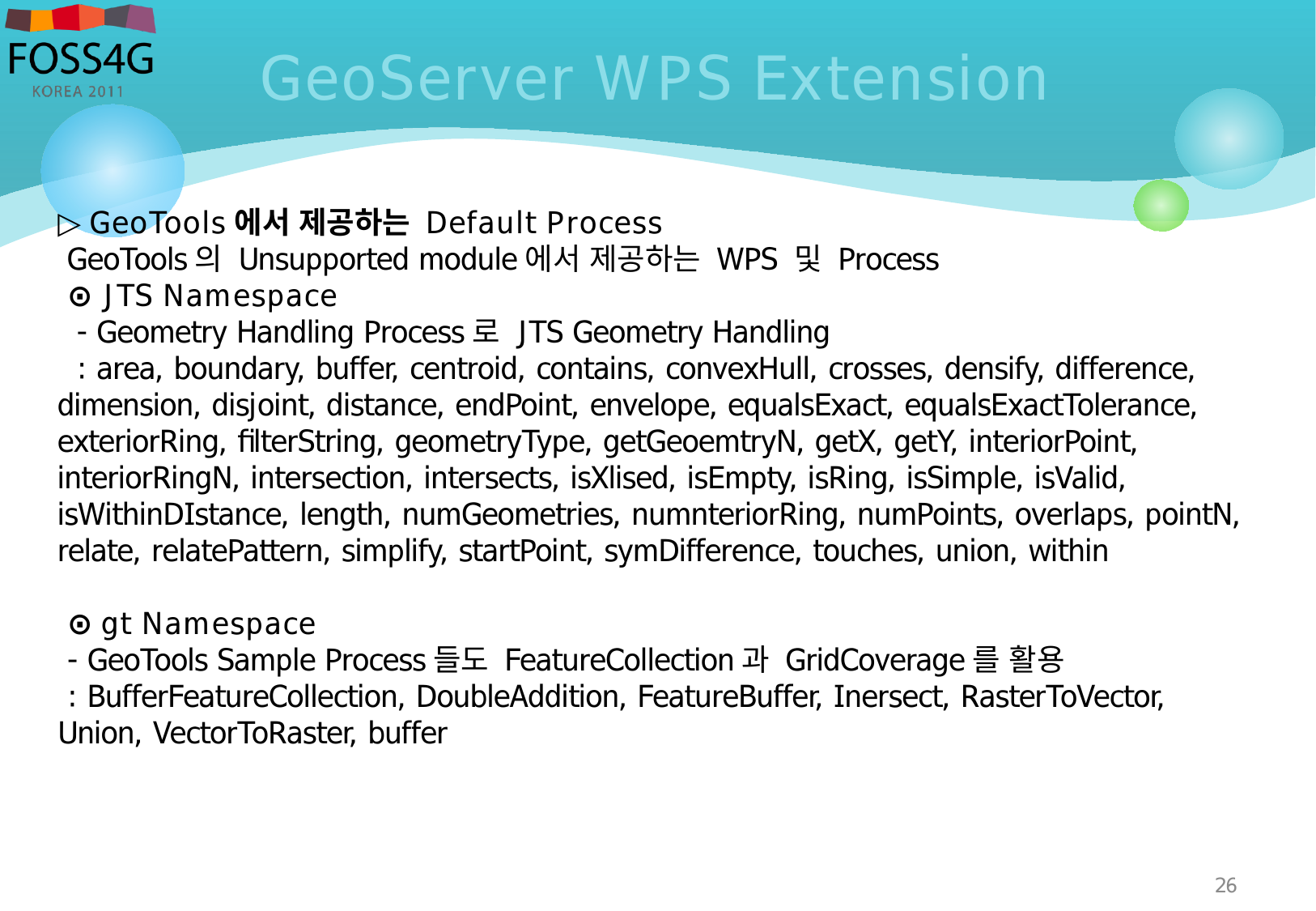

# GeoServer WPS Extension
▷ GeoTools에서 제공하는 Default Process
 GeoTools의 Unsupported module에서 제공하는 WPS 및 Process
 ⊙ JTS Namespace
  - Geometry Handling Process로 JTS Geometry Handling
  : area, boundary, buffer, centroid, contains, convexHull, crosses, densify, difference, dimension, disjoint, distance, endPoint, envelope, equalsExact, equalsExactTolerance, exteriorRing, filterString, geometryType, getGeoemtryN, getX, getY, interiorPoint, interiorRingN, intersection, intersects, isXlised, isEmpty, isRing, isSimple, isValid, isWithinDIstance, length, numGeometries, numnteriorRing, numPoints, overlaps, pointN, relate, relatePattern, simplify, startPoint, symDifference, touches, union, within

 ⊙ gt Namespace
 - GeoTools Sample Process들도 FeatureCollection과 GridCoverage를 활용
 : BufferFeatureCollection, DoubleAddition, FeatureBuffer, Inersect, RasterToVector, Union, VectorToRaster, buffer
26